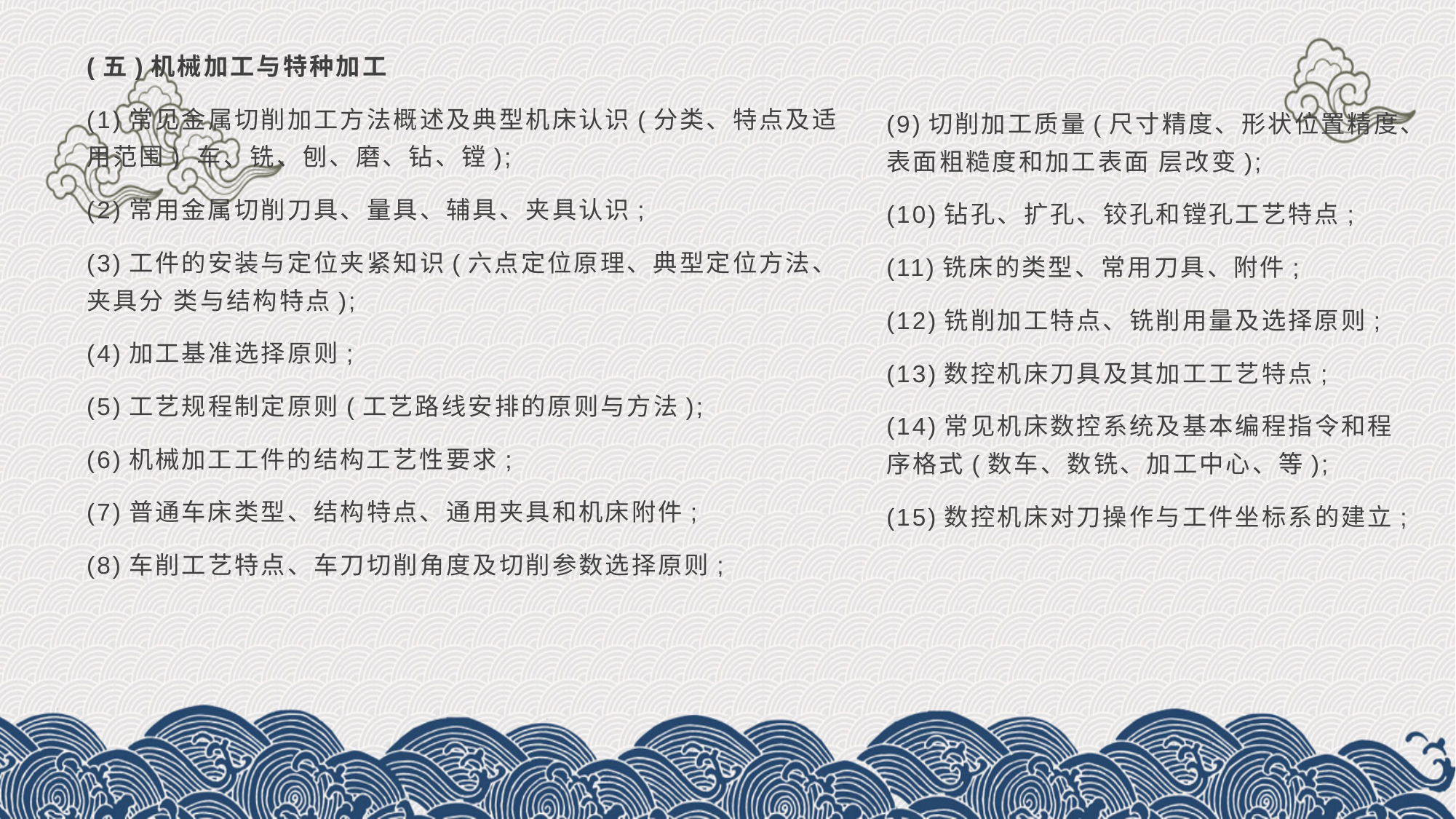

(五)机械加工与特种加工
(1)常见金属切削加工方法概述及典型机床认识(分类、特点及适用范围) 车、铣、刨、磨、钻、镗);
(2)常用金属切削刀具、量具、辅具、夹具认识;
(3)工件的安装与定位夹紧知识(六点定位原理、典型定位方法、夹具分 类与结构特点);
(4)加工基准选择原则;
(5)工艺规程制定原则(工艺路线安排的原则与方法);
(6)机械加工工件的结构工艺性要求;
(7)普通车床类型、结构特点、通用夹具和机床附件;
(8)车削工艺特点、车刀切削角度及切削参数选择原则;

(9)切削加工质量(尺寸精度、形状位置精度、表面粗糙度和加工表面 层改变);
(10)钻孔、扩孔、铰孔和镗孔工艺特点;
(11)铣床的类型、常用刀具、附件;
(12)铣削加工特点、铣削用量及选择原则;
(13)数控机床刀具及其加工工艺特点;
(14)常见机床数控系统及基本编程指令和程序格式(数车、数铣、加工中心、等);
(15)数控机床对刀操作与工件坐标系的建立;